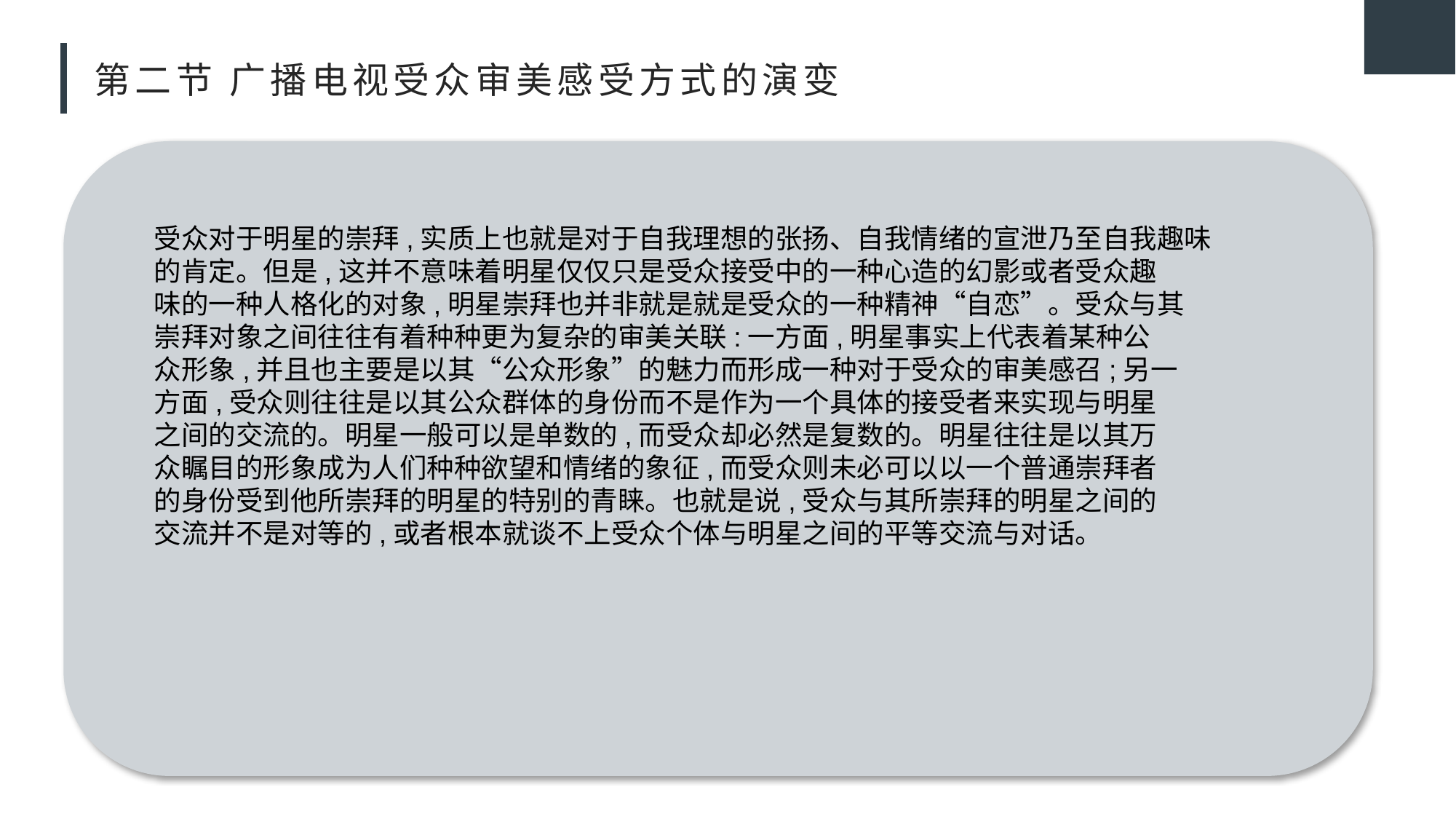

# 第二节 广播电视受众审美感受方式的演变

受众对于明星的崇拜,实质上也就是对于自我理想的张扬、自我情绪的宣泄乃至自我趣味
的肯定。但是,这并不意味着明星仅仅只是受众接受中的一种心造的幻影或者受众趣
味的一种人格化的对象,明星崇拜也并非就是就是受众的一种精神“自恋”。受众与其
崇拜对象之间往往有着种种更为复杂的审美关联:一方面,明星事实上代表着某种公
众形象,并且也主要是以其“公众形象”的魅力而形成一种对于受众的审美感召;另一
方面,受众则往往是以其公众群体的身份而不是作为一个具体的接受者来实现与明星
之间的交流的。明星一般可以是单数的,而受众却必然是复数的。明星往往是以其万
众瞩目的形象成为人们种种欲望和情绪的象征,而受众则未必可以以一个普通崇拜者
的身份受到他所崇拜的明星的特别的青睐。也就是说,受众与其所崇拜的明星之间的
交流并不是对等的,或者根本就谈不上受众个体与明星之间的平等交流与对话。